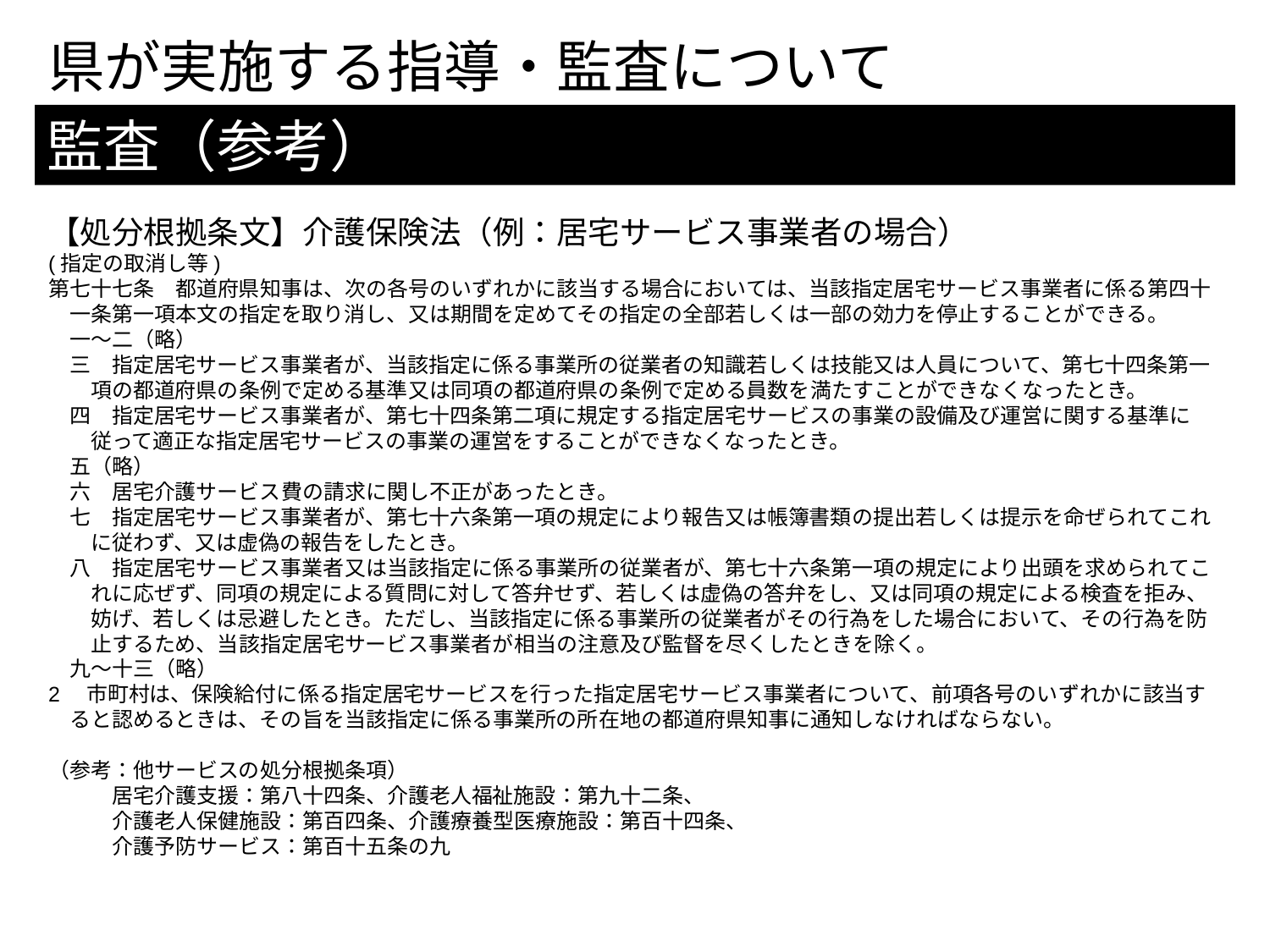

県が実施する指導・監査について
監査（参考）
【処分根拠条文】介護保険法（例：居宅サービス事業者の場合）
(指定の取消し等)
第七十七条　都道府県知事は、次の各号のいずれかに該当する場合においては、当該指定居宅サービス事業者に係る第四十
　一条第一項本文の指定を取り消し、又は期間を定めてその指定の全部若しくは一部の効力を停止することができる。
　一～二（略）
　三　指定居宅サービス事業者が、当該指定に係る事業所の従業者の知識若しくは技能又は人員について、第七十四条第一
　　項の都道府県の条例で定める基準又は同項の都道府県の条例で定める員数を満たすことができなくなったとき。
　四　指定居宅サービス事業者が、第七十四条第二項に規定する指定居宅サービスの事業の設備及び運営に関する基準に
　　従って適正な指定居宅サービスの事業の運営をすることができなくなったとき。
　五（略）
　六　居宅介護サービス費の請求に関し不正があったとき。
　七　指定居宅サービス事業者が、第七十六条第一項の規定により報告又は帳簿書類の提出若しくは提示を命ぜられてこれ
　　に従わず、又は虚偽の報告をしたとき。
　八　指定居宅サービス事業者又は当該指定に係る事業所の従業者が、第七十六条第一項の規定により出頭を求められてこ
　　れに応ぜず、同項の規定による質問に対して答弁せず、若しくは虚偽の答弁をし、又は同項の規定による検査を拒み、
　　妨げ、若しくは忌避したとき。ただし、当該指定に係る事業所の従業者がその行為をした場合において、その行為を防
　　止するため、当該指定居宅サービス事業者が相当の注意及び監督を尽くしたときを除く。
　九～十三（略）
2　市町村は、保険給付に係る指定居宅サービスを行った指定居宅サービス事業者について、前項各号のいずれかに該当す
　ると認めるときは、その旨を当該指定に係る事業所の所在地の都道府県知事に通知しなければならない。

（参考：他サービスの処分根拠条項）
居宅介護支援：第八十四条、介護老人福祉施設：第九十二条、
介護老人保健施設：第百四条、介護療養型医療施設：第百十四条、
介護予防サービス：第百十五条の九